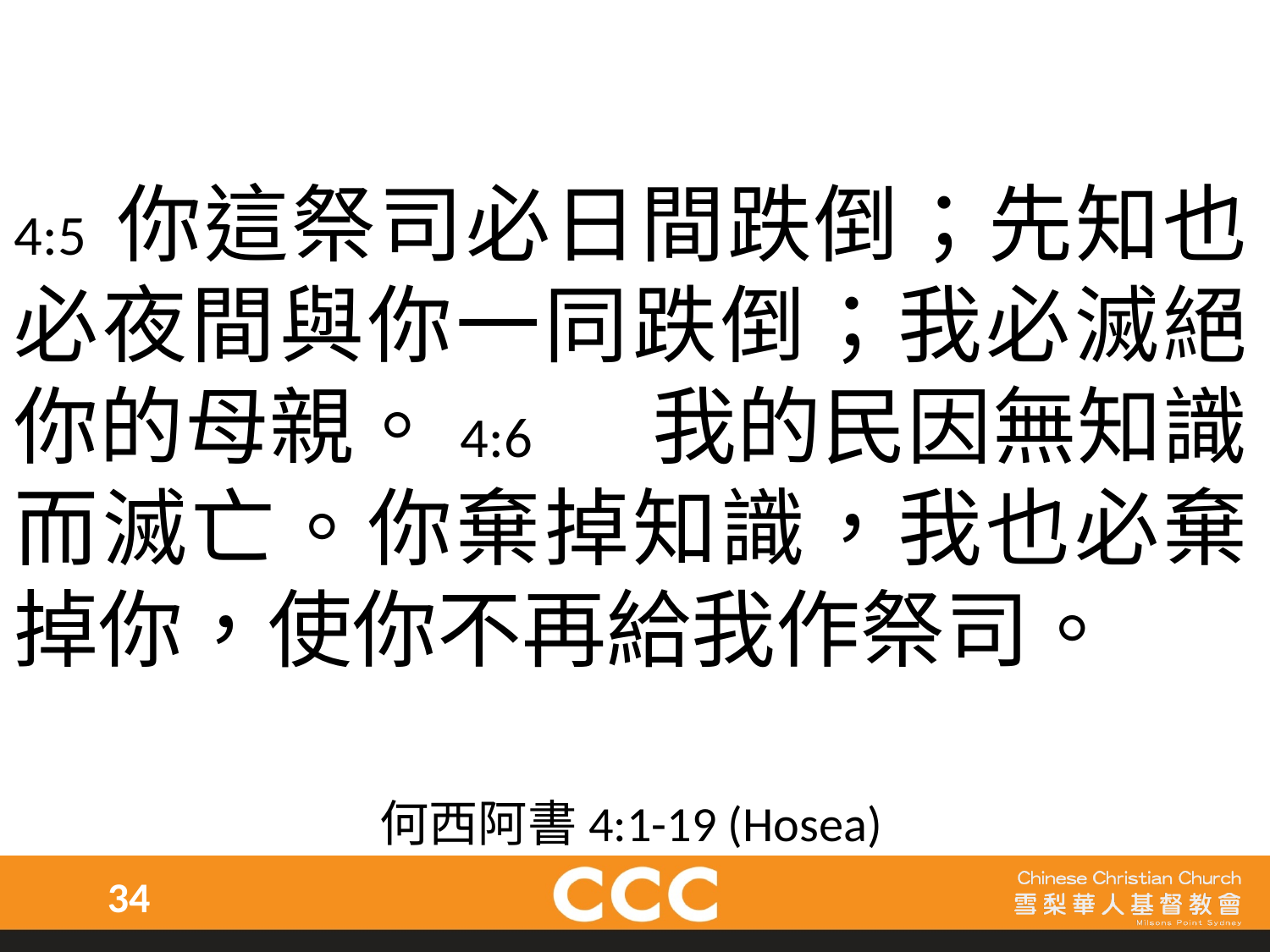

4:5 你這祭司必日間跌倒；先知也必夜間與你一同跌倒；我必滅絕你的母親。4:6	我的民因無知識而滅亡。你棄掉知識，我也必棄掉你，使你不再給我作祭司。
何西阿書4:1-19 (Hosea)
34